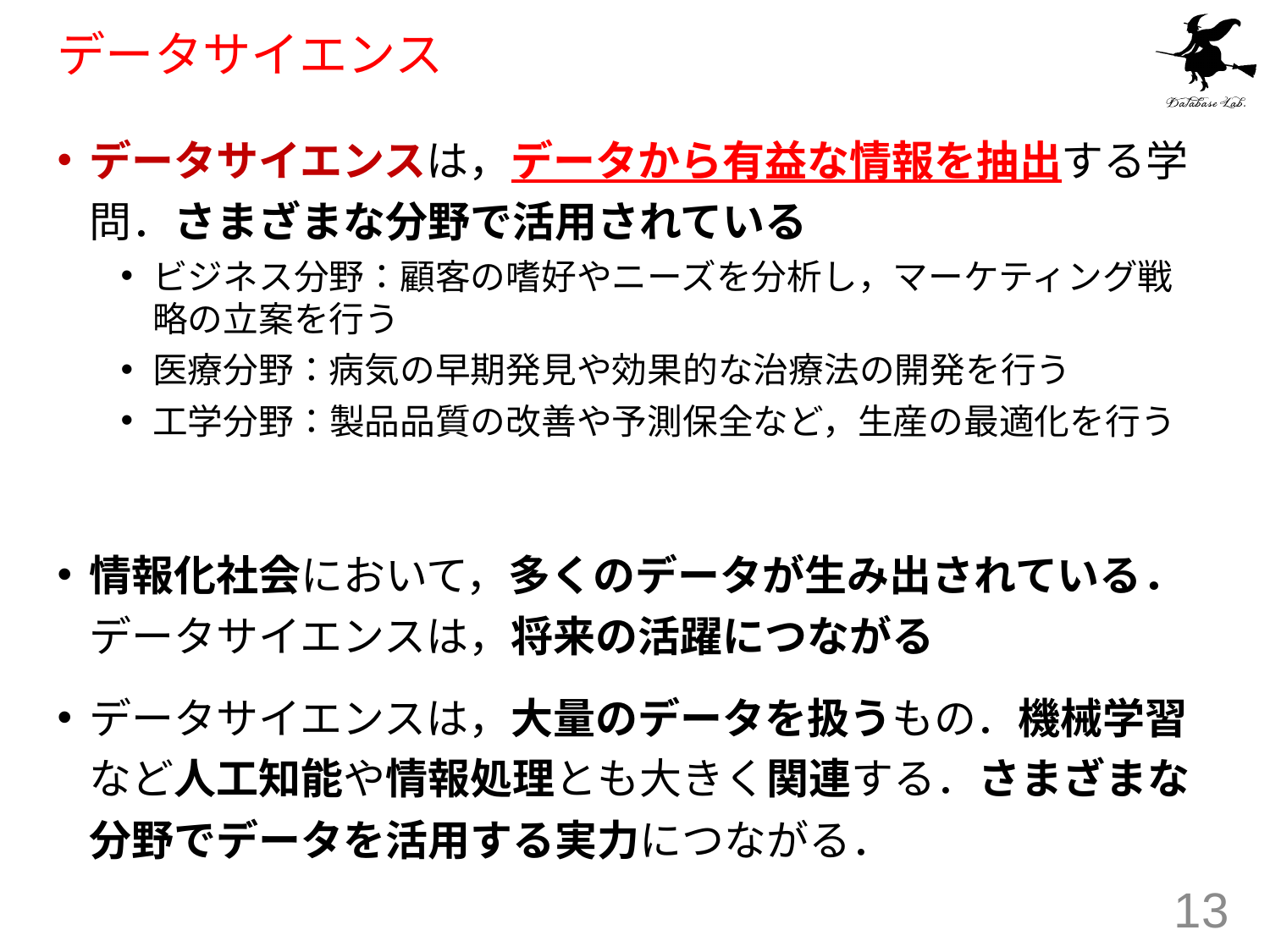

# データサイエンス
データサイエンスは，データから有益な情報を抽出する学問．さまざまな分野で活用されている
ビジネス分野：顧客の嗜好やニーズを分析し，マーケティング戦略の立案を行う
医療分野：病気の早期発見や効果的な治療法の開発を行う
工学分野：製品品質の改善や予測保全など，生産の最適化を行う

情報化社会において，多くのデータが生み出されている．データサイエンスは，将来の活躍につながる
データサイエンスは，大量のデータを扱うもの．機械学習など人工知能や情報処理とも大きく関連する．さまざまな分野でデータを活用する実力につながる．

13